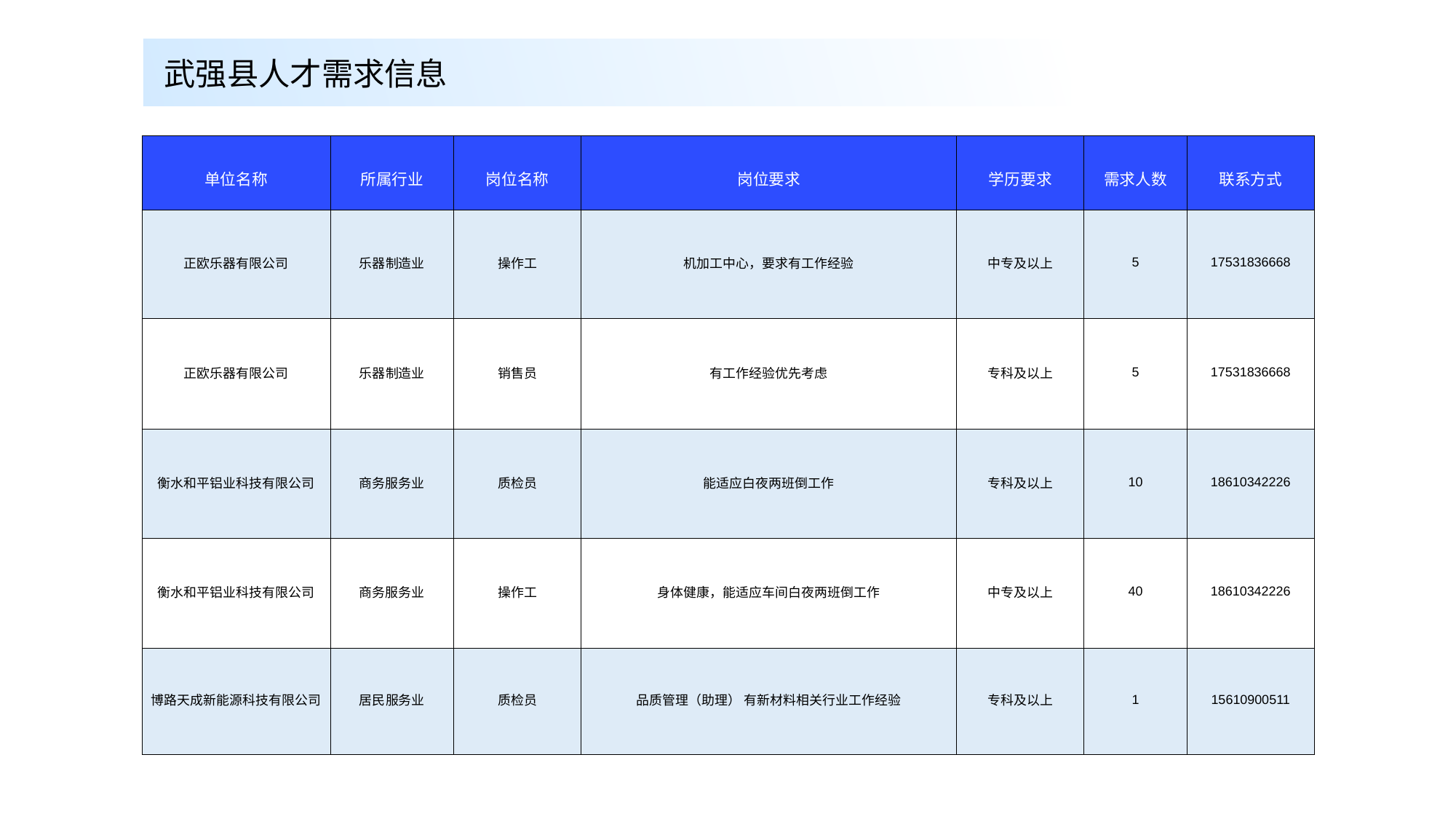

武强县人才需求信息
| 单位名称 | 所属行业 | 岗位名称 | 岗位要求 | 学历要求 | 需求人数 | 联系方式 |
| --- | --- | --- | --- | --- | --- | --- |
| 正欧乐器有限公司 | 乐器制造业 | 操作工 | 机加工中心，要求有工作经验 | 中专及以上 | 5 | 17531836668 |
| 正欧乐器有限公司 | 乐器制造业 | 销售员 | 有工作经验优先考虑 | 专科及以上 | 5 | 17531836668 |
| 衡水和平铝业科技有限公司 | 商务服务业 | 质检员 | 能适应白夜两班倒工作 | 专科及以上 | 10 | 18610342226 |
| 衡水和平铝业科技有限公司 | 商务服务业 | 操作工 | 身体健康，能适应车间白夜两班倒工作 | 中专及以上 | 40 | 18610342226 |
| 博路天成新能源科技有限公司 | 居民服务业 | 质检员 | 品质管理（助理） 有新材料相关行业工作经验 | 专科及以上 | 1 | 15610900511 |
35